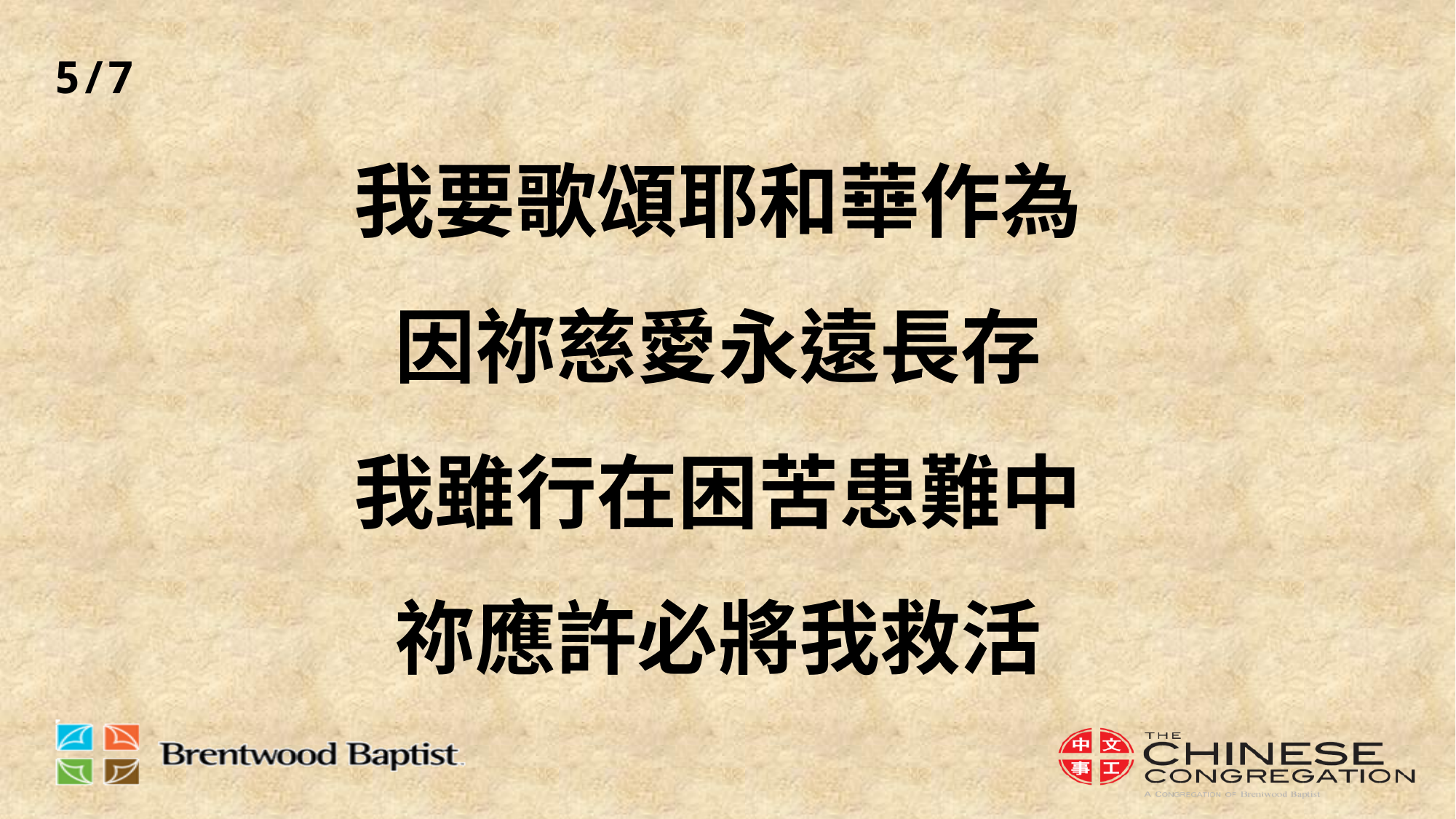

5/7
# 我要歌頌耶和華作為 因祢慈愛永遠長存 我雖行在困苦患難中 祢應許必將我救活